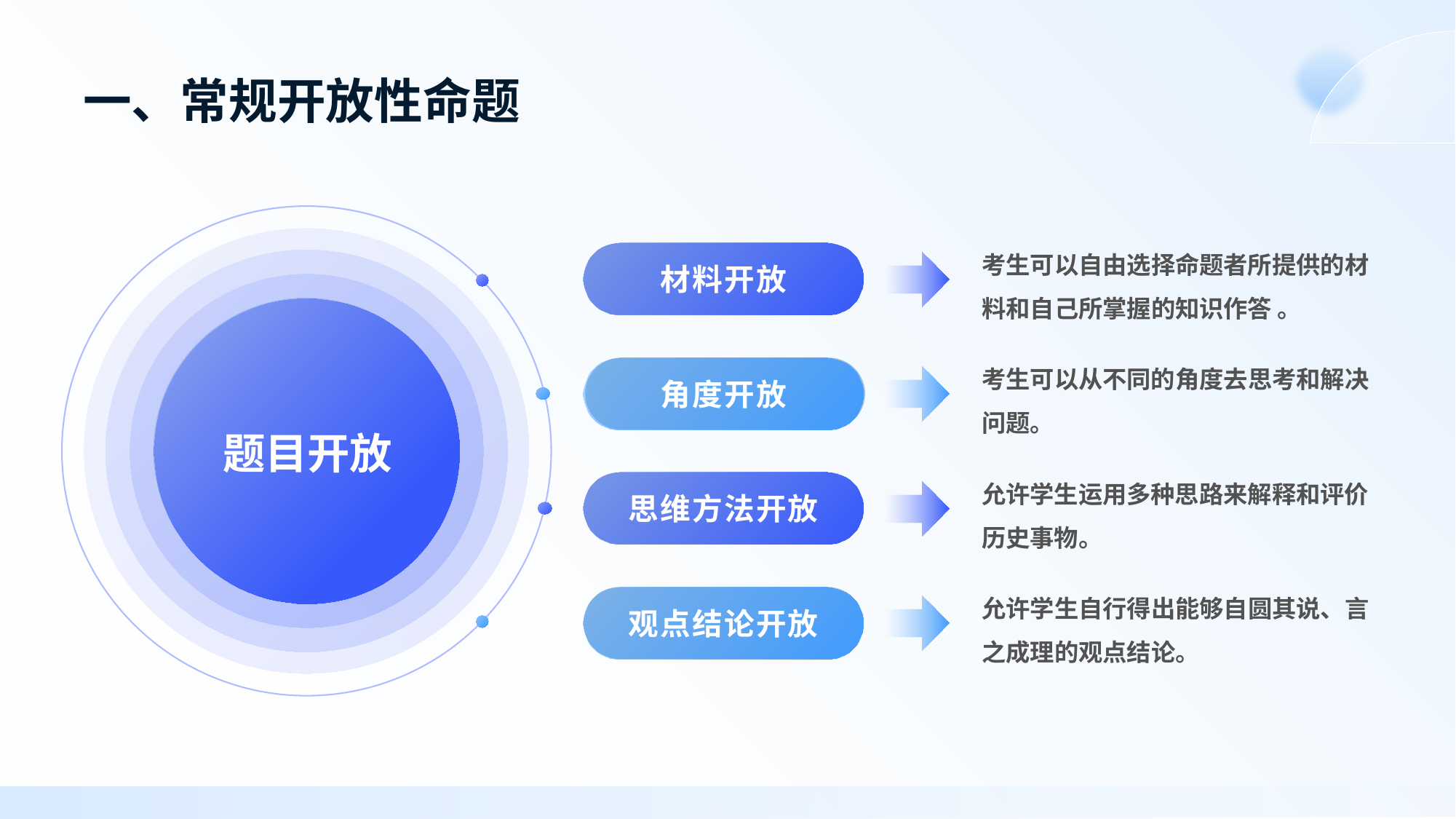

# 一、常规开放性命题

考生可以自由选择命题者所提供的材料和自己所掌握的知识作答 。

材料开放

考生可以从不同的角度去思考和解决问题。
角度开放

题目开放
允许学生运用多种思路来解释和评价历史事物。

思维方法开放

允许学生自行得出能够自圆其说、言之成理的观点结论。

观点结论开放